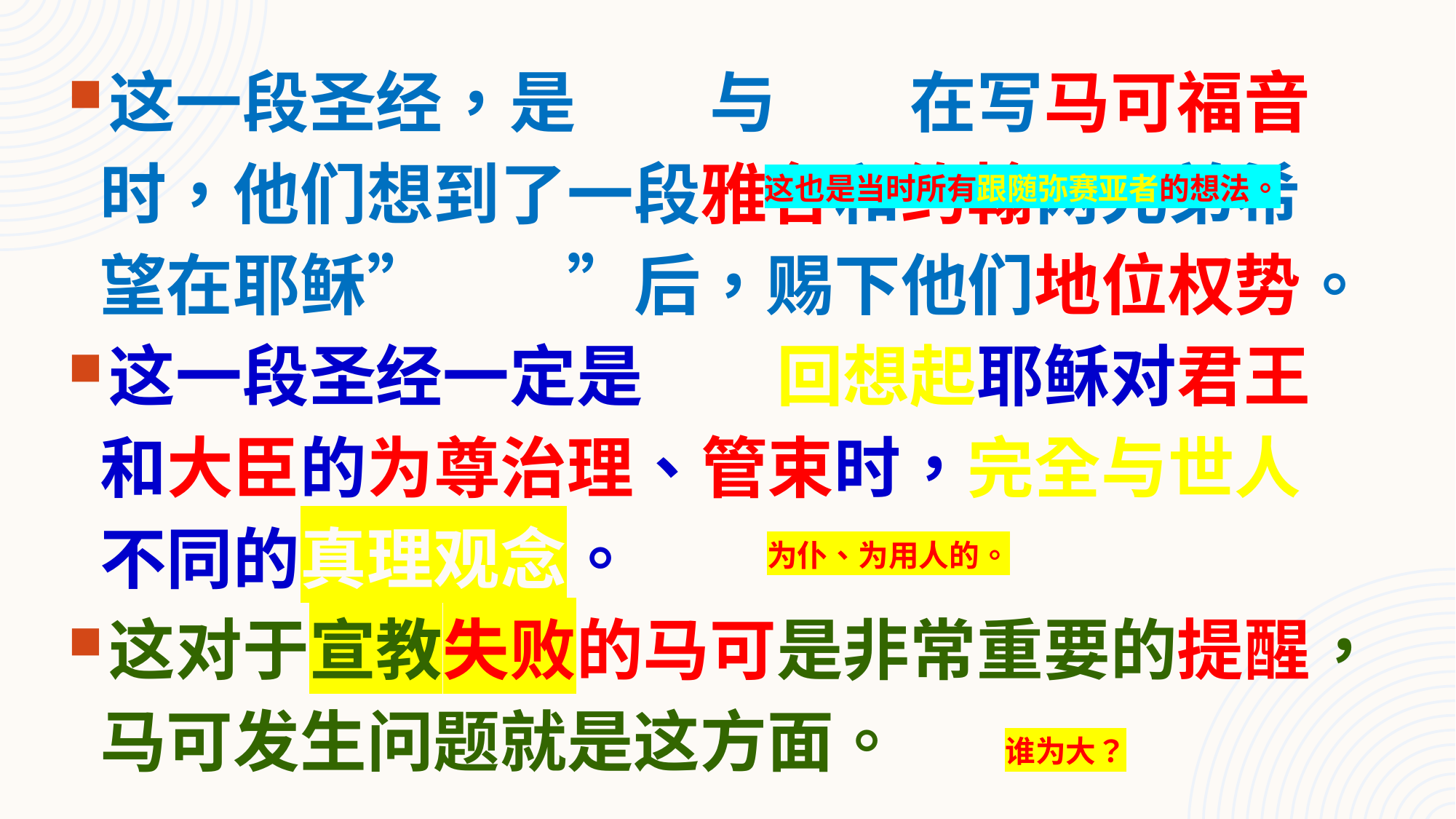

这一段圣经，是彼得与马可在写马可福音
时，他们想到了一段雅各和约翰两兄弟希
望在耶稣”　　”后，赐下他们地位权势。
这一段圣经一定是彼得回想起耶稣对君王
和大臣的为尊治理、管束时，完全与世人
不同的真理观念。
这对于宣教失败的马可是非常重要的提醒，
马可发生问题就是这方面。
这也是当时所有跟随弥赛亚者的想法。
得国
为仆、为用人的。
谁为大？